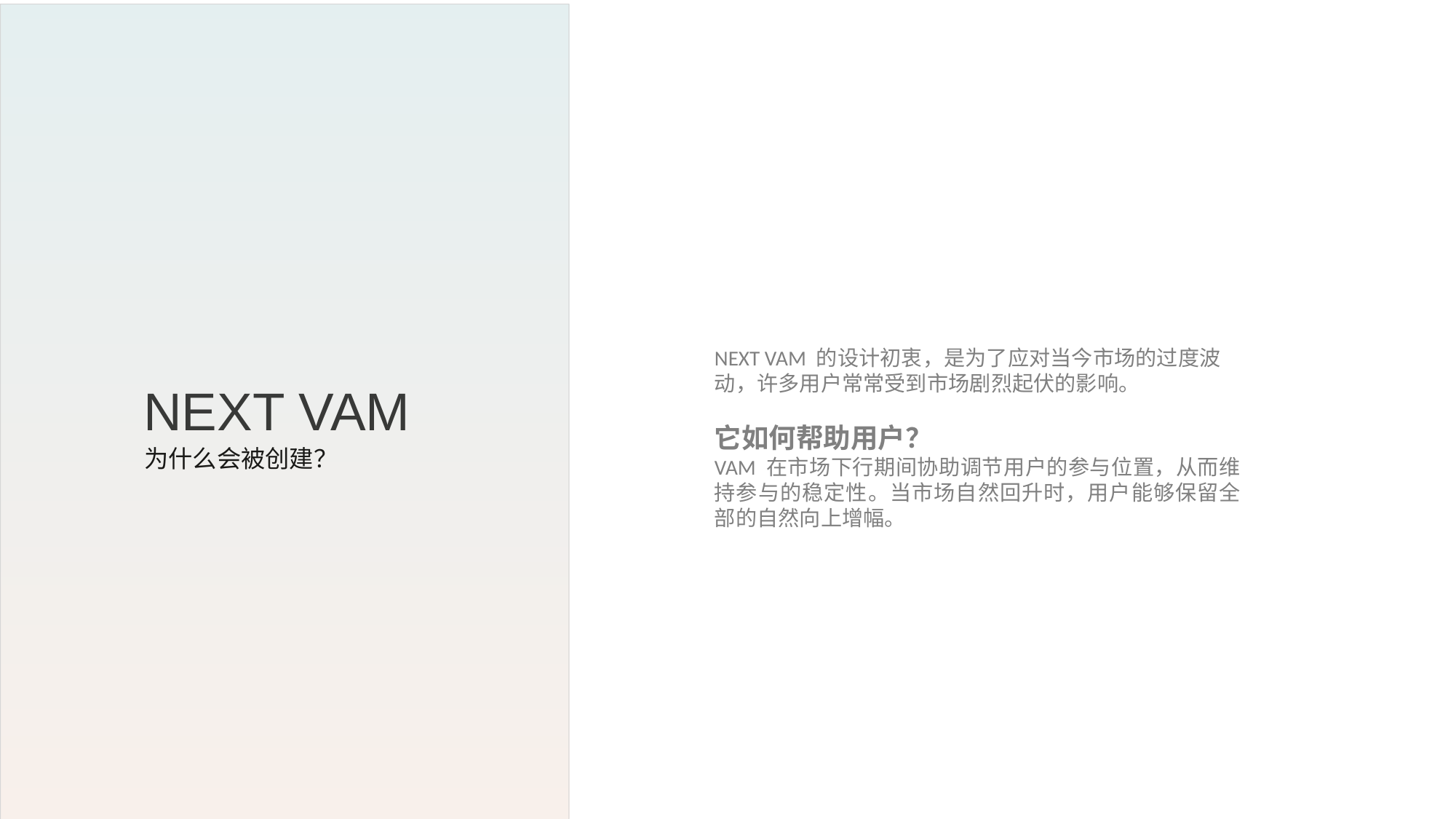

NEXT VAM 的设计初衷，是为了应对当今市场的过度波动，许多用户常常受到市场剧烈起伏的影响。

它如何帮助用户？
VAM 在市场下行期间协助调节用户的参与位置，从而维持参与的稳定性。当市场自然回升时，用户能够保留全部的自然向上增幅。
NEXT VAM
为什么会被创建？